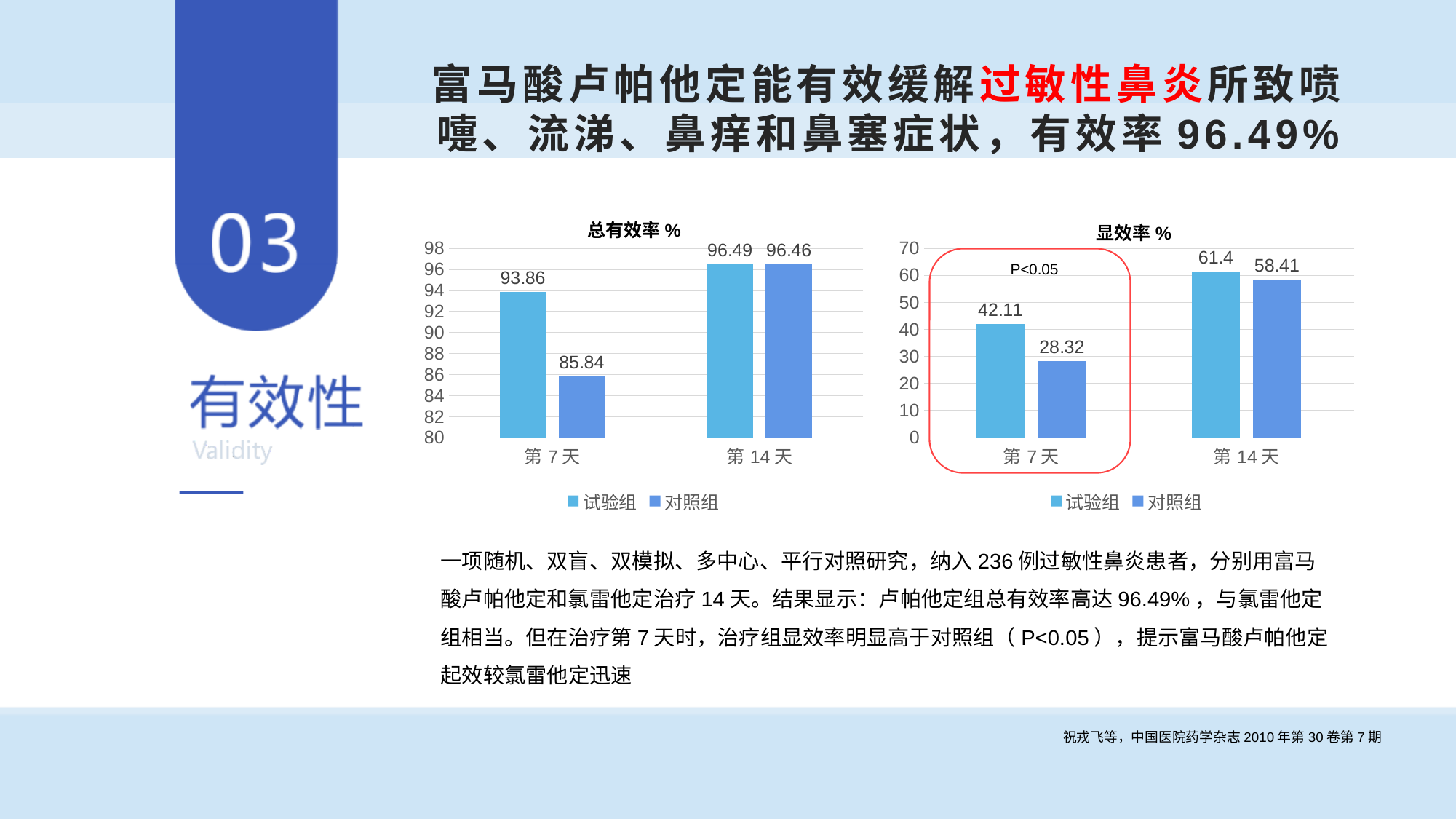

# 富马酸卢帕他定能有效缓解过敏性鼻炎所致喷嚏、流涕、鼻痒和鼻塞症状，有效率96.49%
总有效率%
显效率%

### Chart

| Category | 试验组 | 对照组 |
|---|---|---|
| 第7天 | 93.86 | 85.84 |
| 第14天 | 96.49 | 96.46 |

### Chart

| Category | 试验组 | 对照组 |
|---|---|---|
| 第7天 | 42.11 | 28.32 |
| 第14天 | 61.4 | 58.41 |
P<0.05
一项随机、双盲、双模拟、多中心、平行对照研究，纳入236例过敏性鼻炎患者，分别用富马酸卢帕他定和氯雷他定治疗14天。结果显示：卢帕他定组总有效率高达96.49%，与氯雷他定组相当。但在治疗第7天时，治疗组显效率明显高于对照组（P<0.05），提示富马酸卢帕他定起效较氯雷他定迅速
祝戎飞等，中国医院药学杂志2010年第30卷第7期